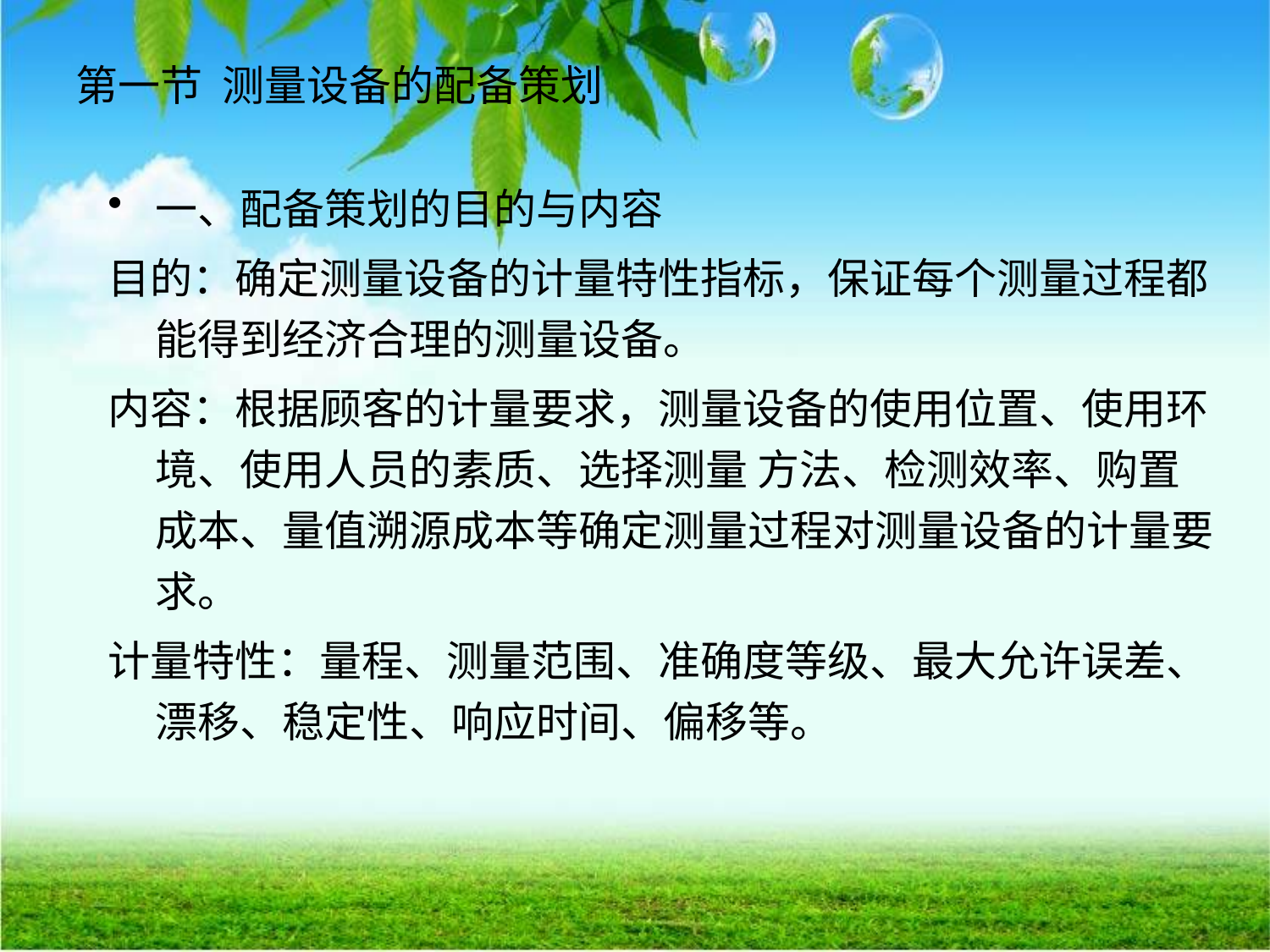

# 第一节  测量设备的配备策划
一、配备策划的目的与内容
目的：确定测量设备的计量特性指标，保证每个测量过程都能得到经济合理的测量设备。
内容：根据顾客的计量要求，测量设备的使用位置、使用环境、使用人员的素质、选择测量 方法、检测效率、购置成本、量值溯源成本等确定测量过程对测量设备的计量要求。
计量特性：量程、测量范围、准确度等级、最大允许误差、漂移、稳定性、响应时间、偏移等。